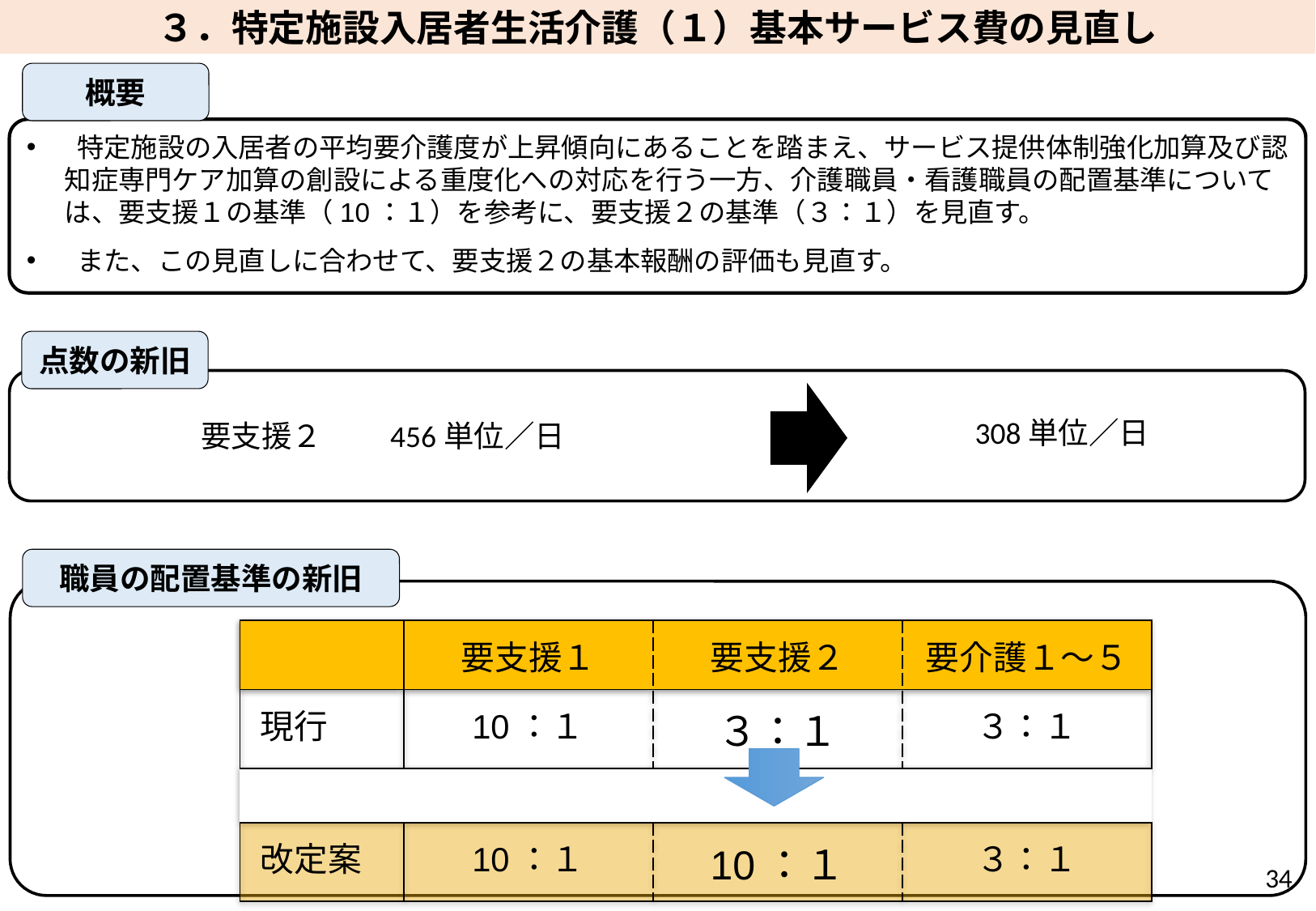

３．特定施設入居者生活介護（１）基本サービス費の見直し
概要
 特定施設の入居者の平均要介護度が上昇傾向にあることを踏まえ、サービス提供体制強化加算及び認知症専門ケア加算の創設による重度化への対応を行う一方、介護職員・看護職員の配置基準については、要支援１の基準（10：１）を参考に、要支援２の基準（３：１）を見直す。

 また、この見直しに合わせて、要支援２の基本報酬の評価も見直す。
点数の新旧
308単位／日
要支援２　　456単位／日

職員の配置基準の新旧

|  | 要支援１ | 要支援２ | 要介護１〜５ |
| --- | --- | --- | --- |
| 現行 | 10：１ | ３：１ | ３：１ |
|  |  |  |  |
| 改定案 | 10：１ | 10：１ | ３：１ |

34